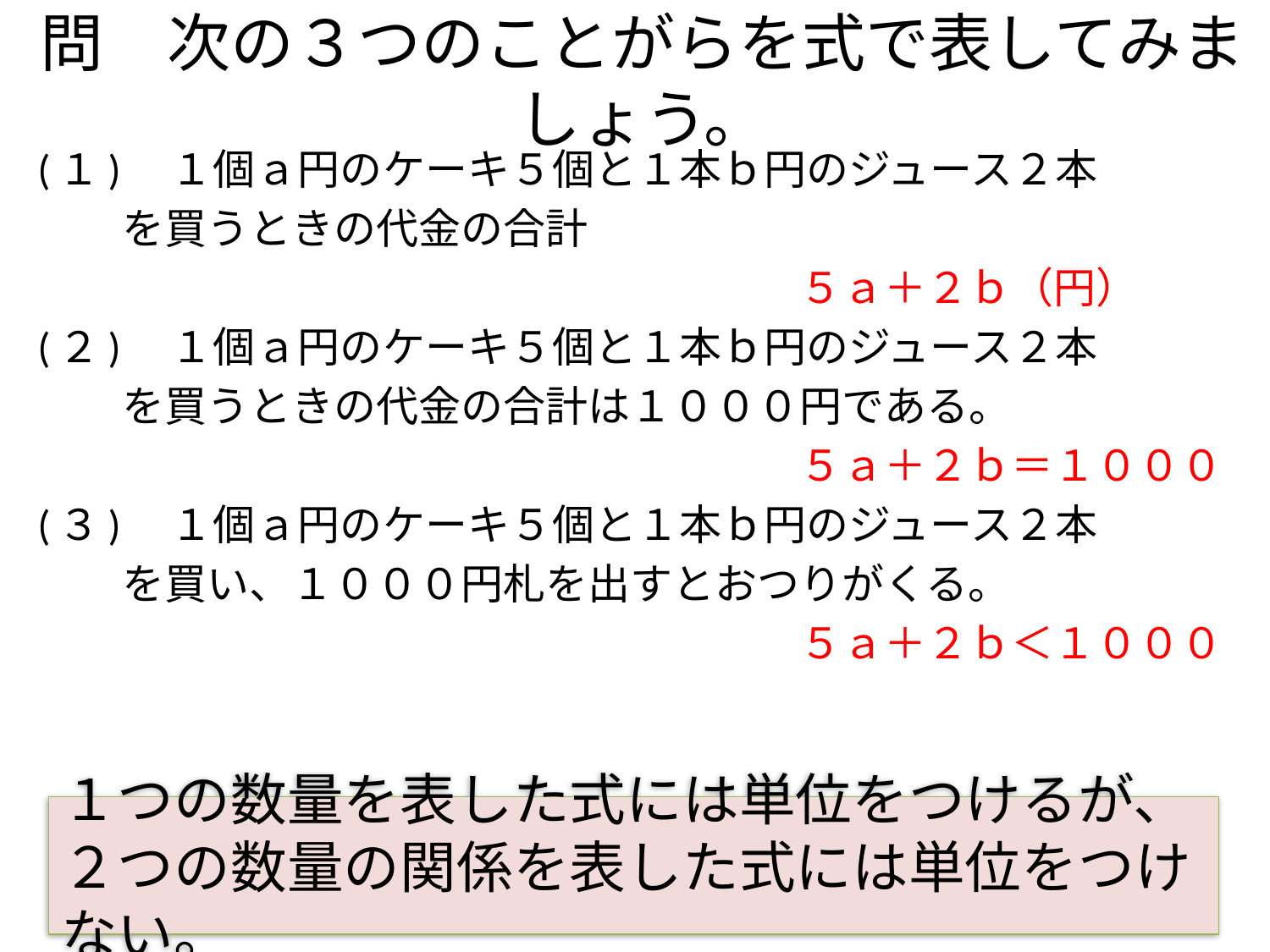

# 問　次の３つのことがらを式で表してみましょう。
(１)　１個ａ円のケーキ５個と１本ｂ円のジュース２本
　　を買うときの代金の合計
　　　　　　　　　　　　　　　　　　５ａ＋２ｂ（円）
(２)　１個ａ円のケーキ５個と１本ｂ円のジュース２本
　　を買うときの代金の合計は１０００円である。
　　　　　　　　　　　　　　　　　　５ａ＋２ｂ＝１０００
(３)　１個ａ円のケーキ５個と１本ｂ円のジュース２本
　　を買い、１０００円札を出すとおつりがくる。
　　　　　　　　　　　　　　　　　　５ａ＋２ｂ＜１０００
１つの数量を表した式には単位をつけるが、２つの数量の関係を表した式には単位をつけない。